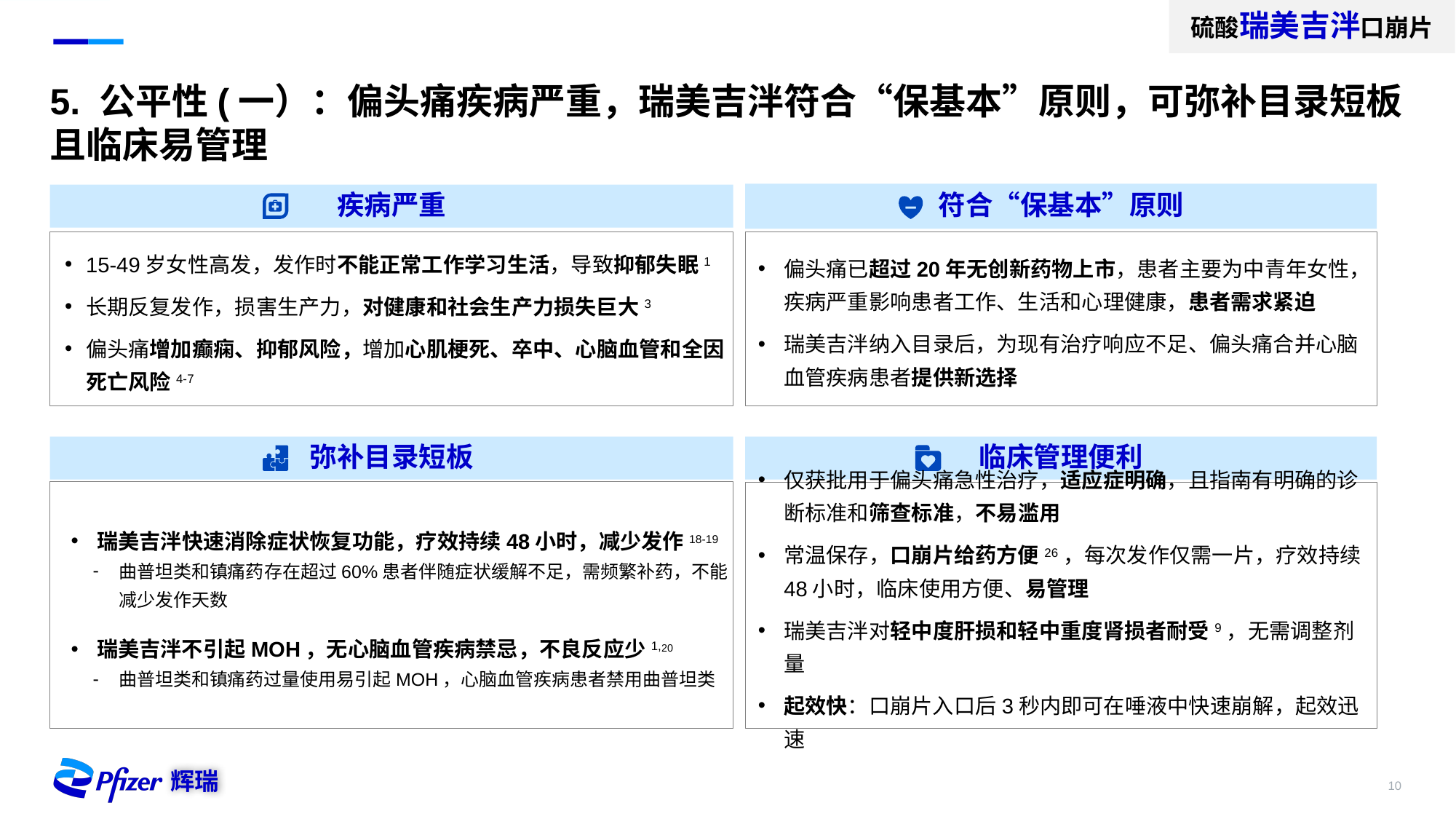

硫酸瑞美吉泮口崩片
5. 公平性(一）：偏头痛疾病严重，瑞美吉泮符合“保基本”原则，可弥补目录短板且临床易管理
符合“保基本”原则
疾病严重

15-49岁女性高发，发作时不能正常工作学习生活，导致抑郁失眠1
长期反复发作，损害生产力，对健康和社会生产力损失巨大3
偏头痛增加癫痫、抑郁风险，增加心肌梗死、卒中、心脑血管和全因死亡风险4-7
偏头痛已超过20年无创新药物上市，患者主要为中青年女性，疾病严重影响患者工作、生活和心理健康，患者需求紧迫
瑞美吉泮纳入目录后，为现有治疗响应不足、偏头痛合并心脑血管疾病患者提供新选择
弥补目录短板
临床管理便利

瑞美吉泮快速消除症状恢复功能，疗效持续48小时，减少发作18-19
曲普坦类和镇痛药存在超过60%患者伴随症状缓解不足，需频繁补药，不能减少发作天数
瑞美吉泮不引起MOH，无心脑血管疾病禁忌，不良反应少1,20
曲普坦类和镇痛药过量使用易引起MOH，心脑血管疾病患者禁用曲普坦类
仅获批用于偏头痛急性治疗，适应症明确，且指南有明确的诊断标准和筛查标准，不易滥用
常温保存，口崩片给药方便26，每次发作仅需一片，疗效持续48小时，临床使用方便、易管理
瑞美吉泮对轻中度肝损和轻中重度肾损者耐受9，无需调整剂量
起效快：口崩片入口后3秒内即可在唾液中快速崩解，起效迅速